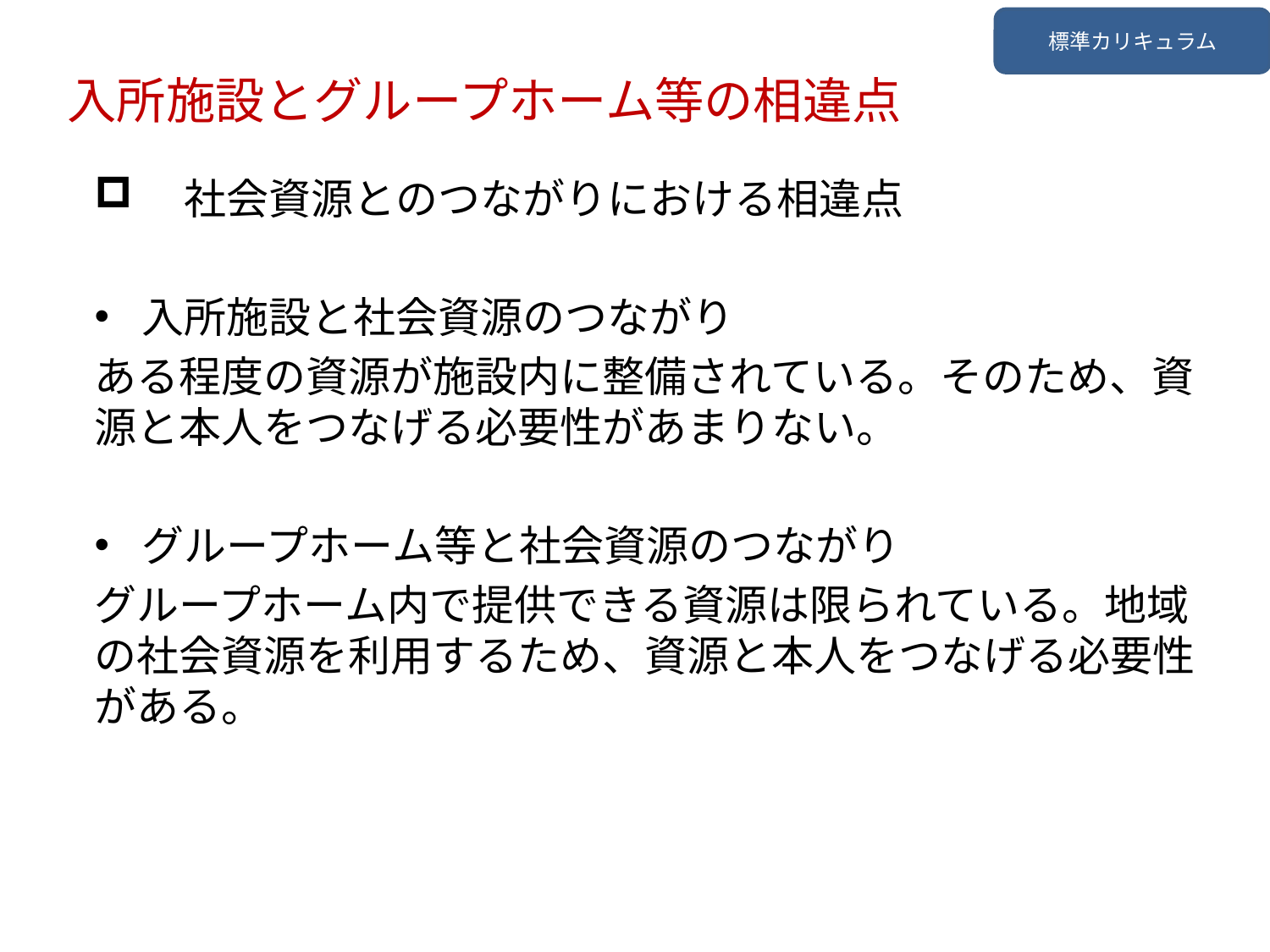

標準カリキュラム
入所施設とグループホーム等の相違点
　社会資源とのつながりにおける相違点

入所施設と社会資源のつながり
ある程度の資源が施設内に整備されている。そのため、資源と本人をつなげる必要性があまりない。

グループホーム等と社会資源のつながり
グループホーム内で提供できる資源は限られている。地域の社会資源を利用するため、資源と本人をつなげる必要性がある。